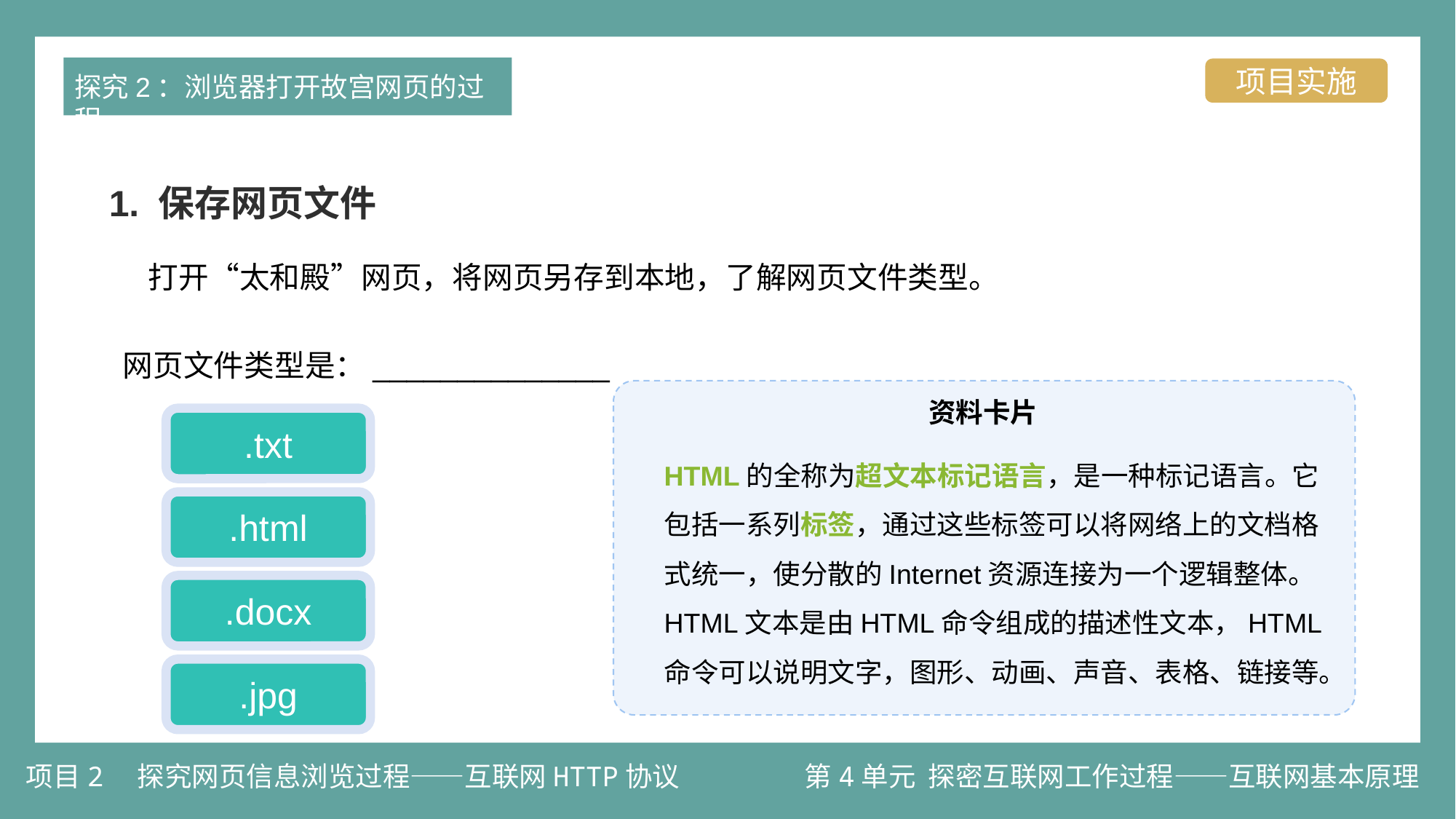

探究2：浏览器打开故宫网页的过程
项目实施
1. 保存网页文件
打开“太和殿”网页，将网页另存到本地，了解网页文件类型。
网页文件类型是：______________

资料卡片
.txt
HTML的全称为超文本标记语言，是一种标记语言。它包括一系列标签，通过这些标签可以将网络上的文档格式统一，使分散的Internet资源连接为一个逻辑整体。HTML文本是由HTML命令组成的描述性文本，HTML命令可以说明文字，图形、动画、声音、表格、链接等。
.html
.docx
.jpg